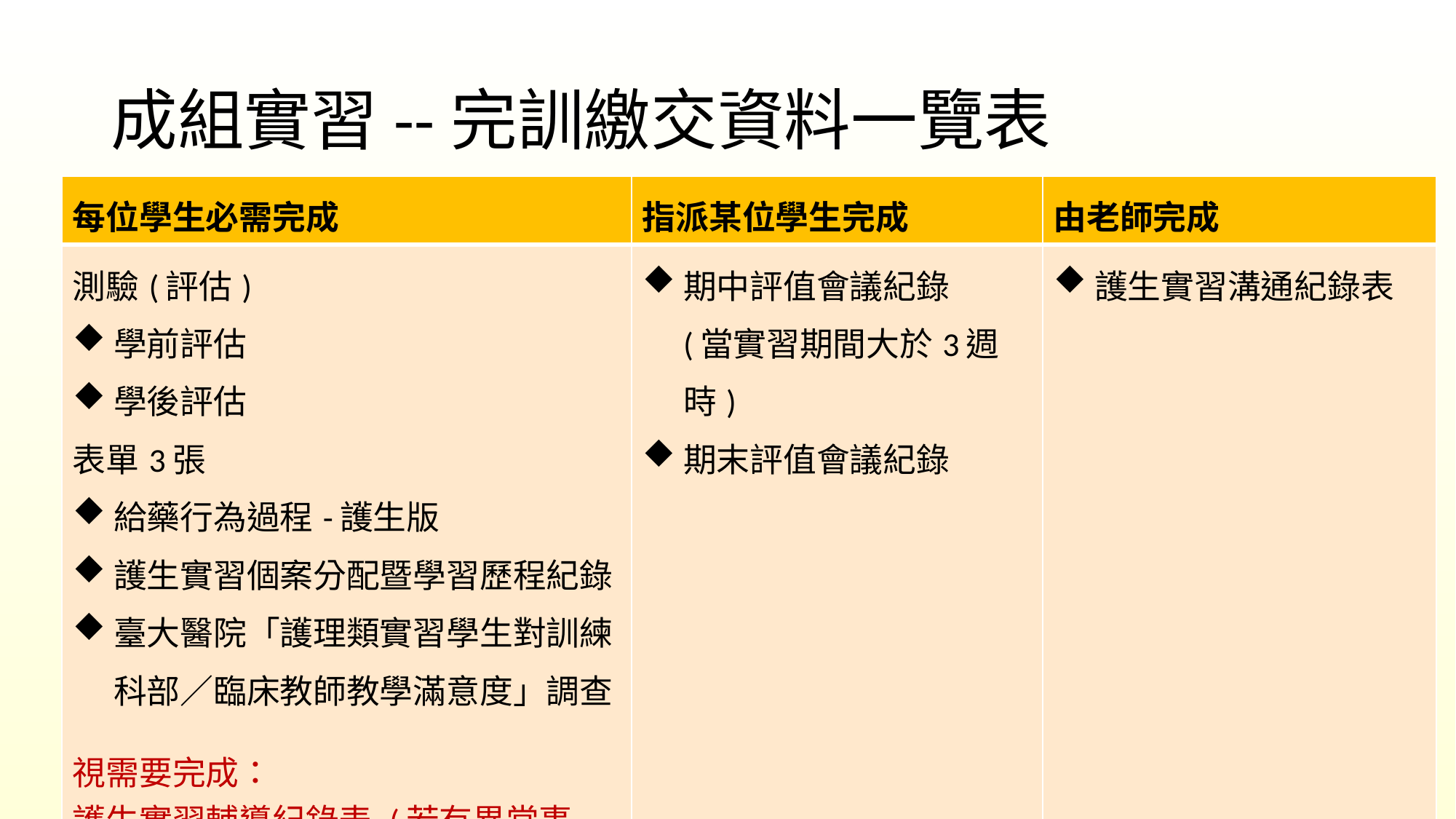

# 成組實習--完訓繳交資料一覽表
| 每位學生必需完成 | 指派某位學生完成 | 由老師完成 |
| --- | --- | --- |
| 測驗(評估) 學前評估 學後評估 表單3張 給藥行為過程-護生版 護生實習個案分配暨學習歷程紀錄 臺大醫院「護理類實習學生對訓練科部／臨床教師教學滿意度」調查 視需要完成： 護生實習輔導紀錄表 (若有異常事件) | 期中評值會議紀錄 (當實習期間大於3週時) 期末評值會議紀錄 | 護生實習溝通紀錄表 |